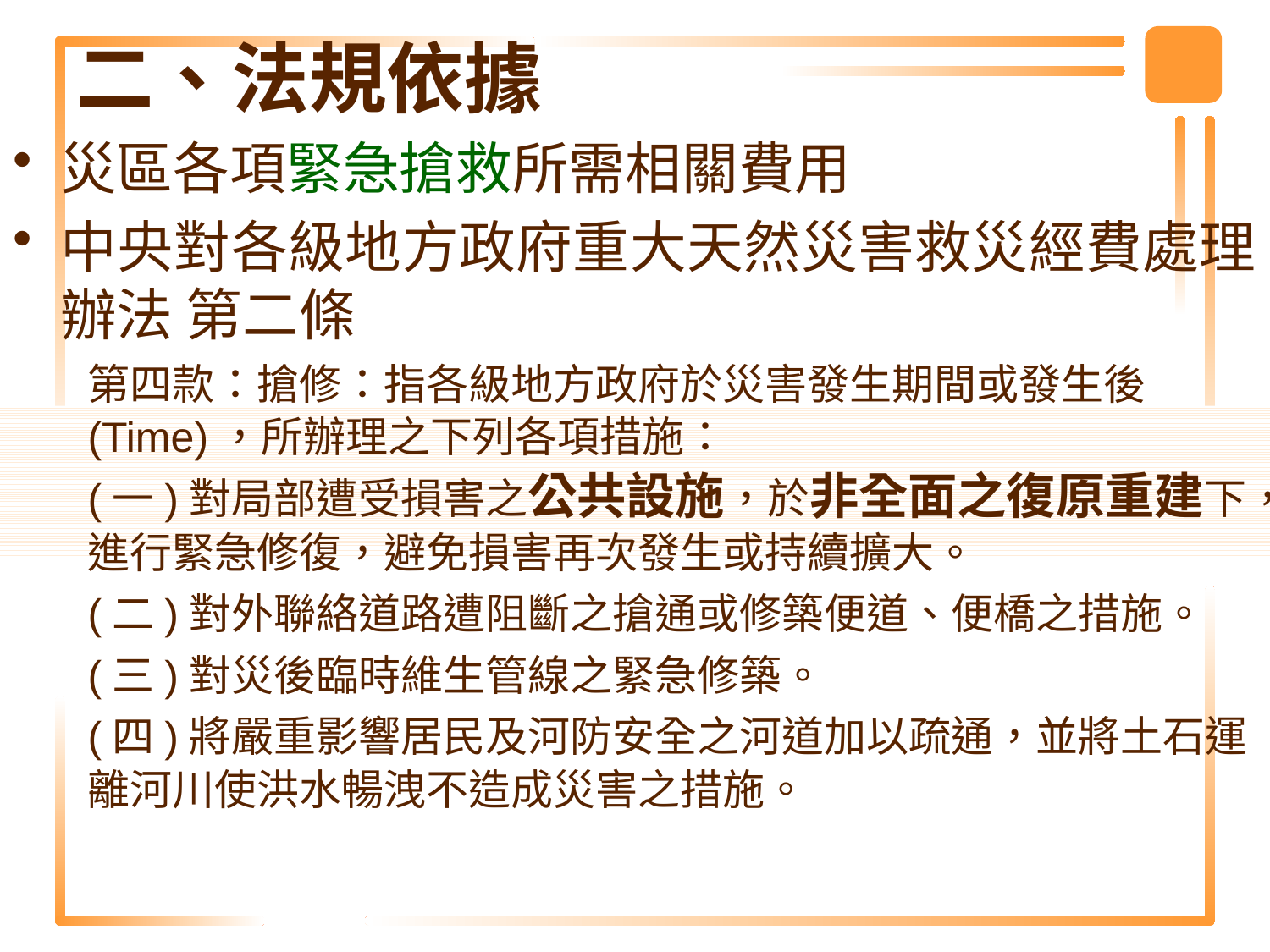

# 二、法規依據
災區各項緊急搶救所需相關費用
中央對各級地方政府重大天然災害救災經費處理辦法 第二條
第四款：搶修：指各級地方政府於災害發生期間或發生後(Time)，所辦理之下列各項措施：
(一)對局部遭受損害之公共設施，於非全面之復原重建下，進行緊急修復，避免損害再次發生或持續擴大。
(二)對外聯絡道路遭阻斷之搶通或修築便道、便橋之措施。
(三)對災後臨時維生管線之緊急修築。
(四)將嚴重影響居民及河防安全之河道加以疏通，並將土石運離河川使洪水暢洩不造成災害之措施。